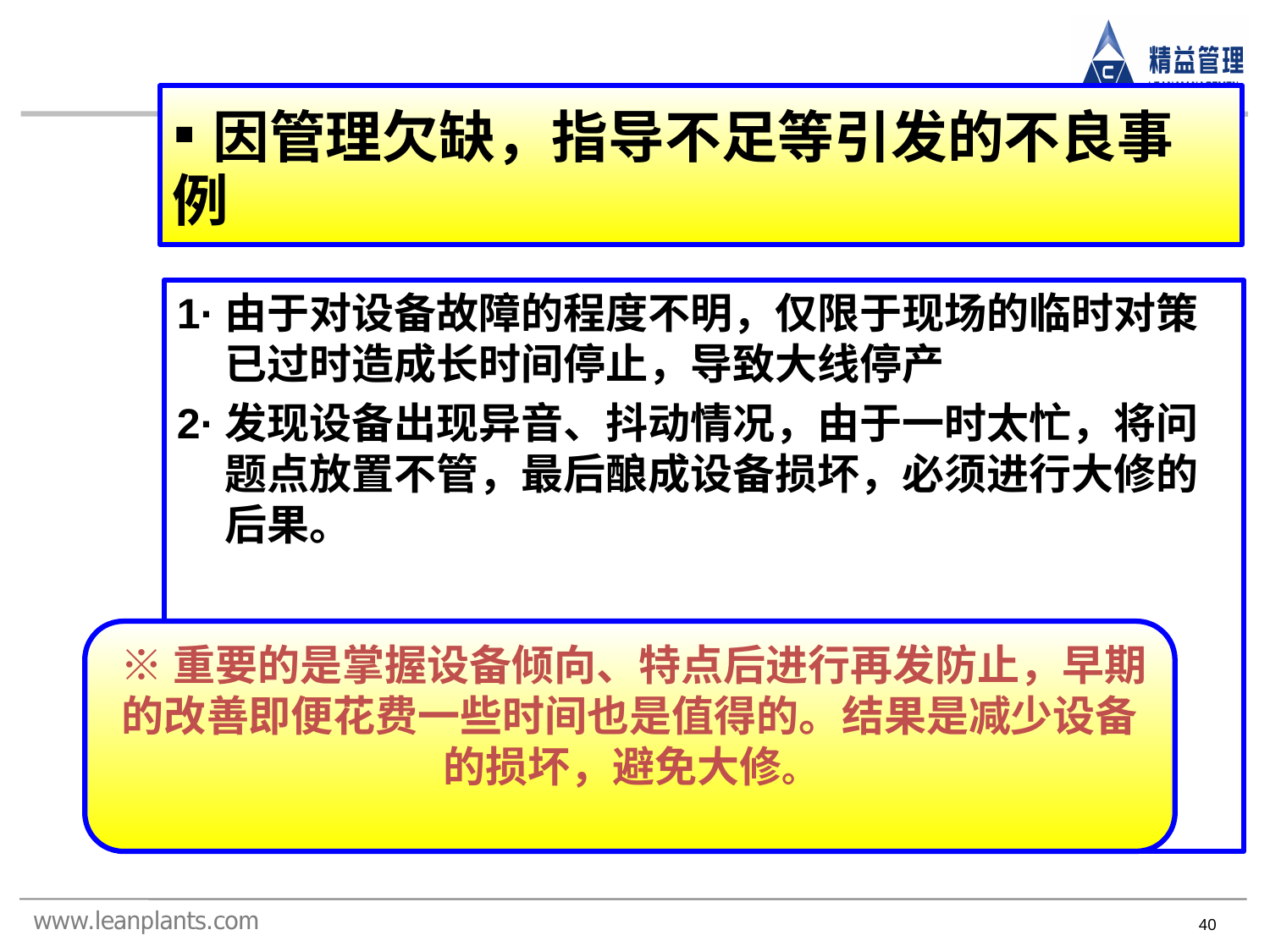

# ·因管理欠缺，指导不足等引发的不良事例
1·由于对设备故障的程度不明，仅限于现场的临时对策已过时造成长时间停止，导致大线停产
2·发现设备出现异音、抖动情况，由于一时太忙，将问题点放置不管，最后酿成设备损坏，必须进行大修的后果。

 ※重要的是掌握设备倾向、特点后进行再发防止，早期的改善即便花费一些时间也是值得的。结果是减少设备的损坏，避免大修。